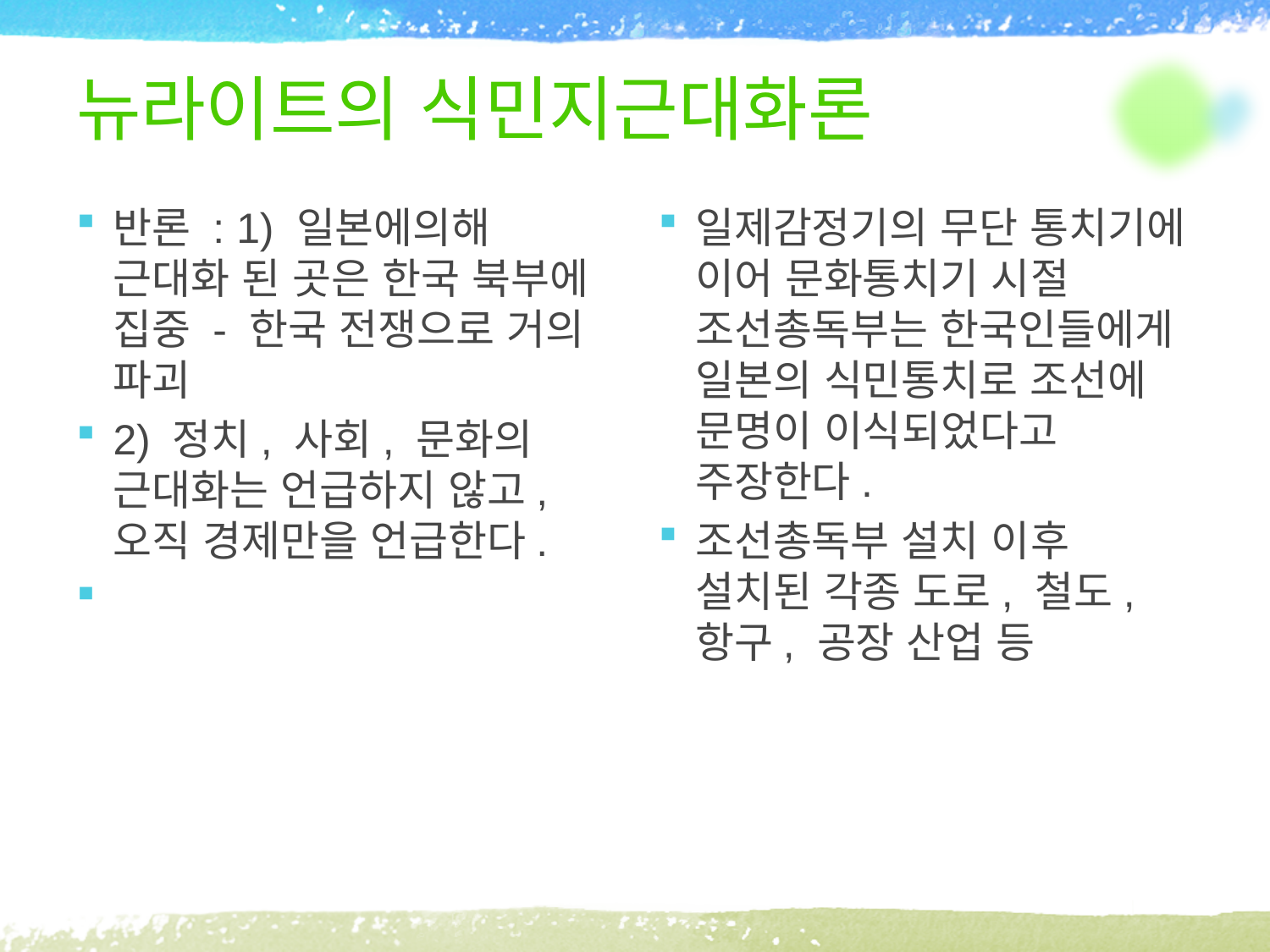

# 뉴라이트의 식민지근대화론
반론 : 1) 일본에의해 근대화 된 곳은 한국 북부에 집중 - 한국 전쟁으로 거의 파괴
2) 정치, 사회, 문화의 근대화는 언급하지 않고, 오직 경제만을 언급한다.

일제감정기의 무단 통치기에 이어 문화통치기 시절 조선총독부는 한국인들에게 일본의 식민통치로 조선에 문명이 이식되었다고 주장한다.
조선총독부 설치 이후 설치된 각종 도로, 철도, 항구, 공장 산업 등